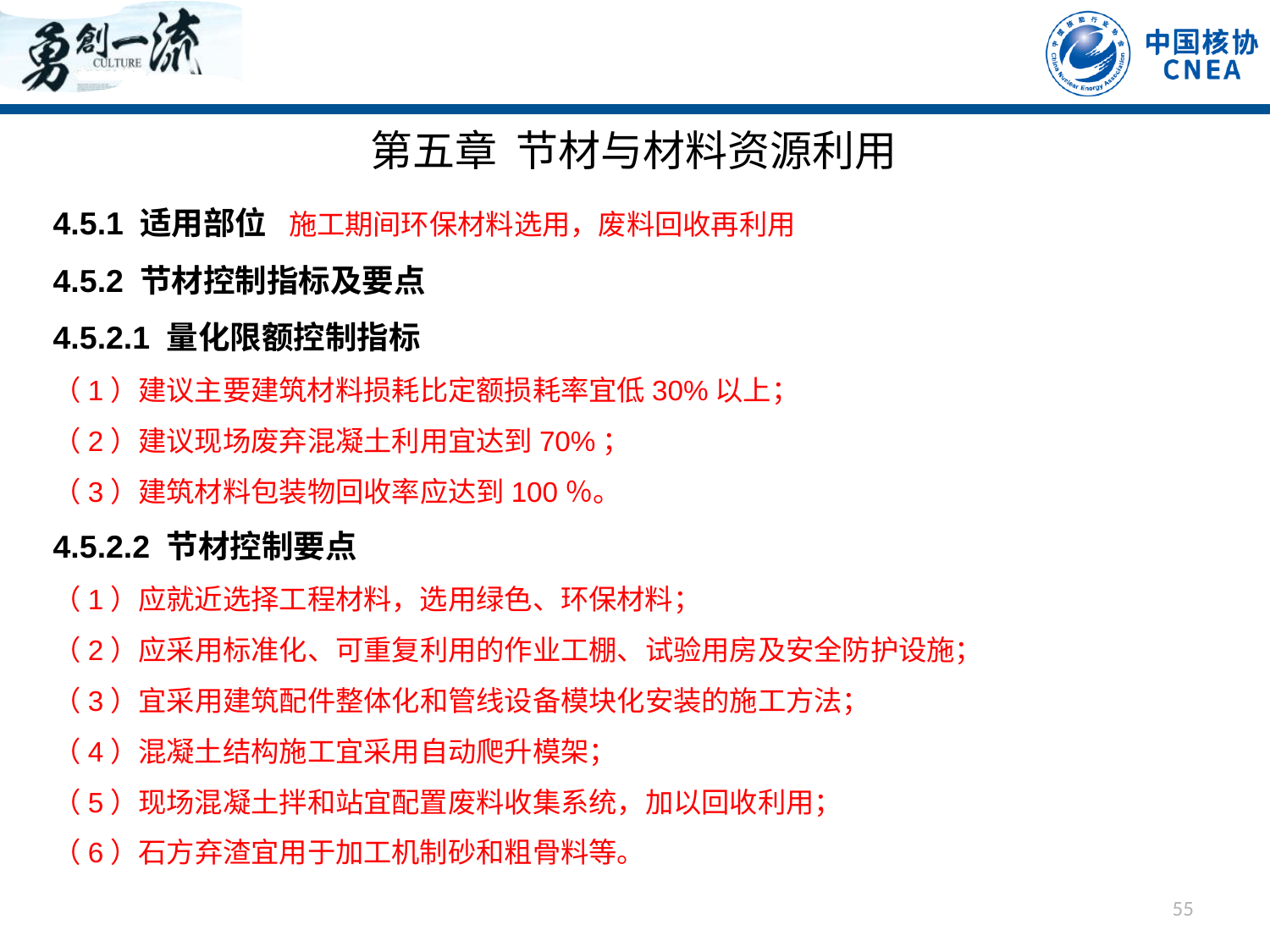

第五章  节材与材料资源利用
4.5.1 适用部位   施工期间环保材料选用，废料回收再利用
4.5.2 节材控制指标及要点
4.5.2.1 量化限额控制指标
（1）建议主要建筑材料损耗比定额损耗率宜低30%以上；
（2）建议现场废弃混凝土利用宜达到70%；
（3）建筑材料包装物回收率应达到100％。
4.5.2.2 节材控制要点
（1）应就近选择工程材料，选用绿色、环保材料；
（2）应采用标准化、可重复利用的作业工棚、试验用房及安全防护设施；
（3）宜采用建筑配件整体化和管线设备模块化安装的施工方法；
（4）混凝土结构施工宜采用自动爬升模架；
（5）现场混凝土拌和站宜配置废料收集系统，加以回收利用；
（6）石方弃渣宜用于加工机制砂和粗骨料等。
55